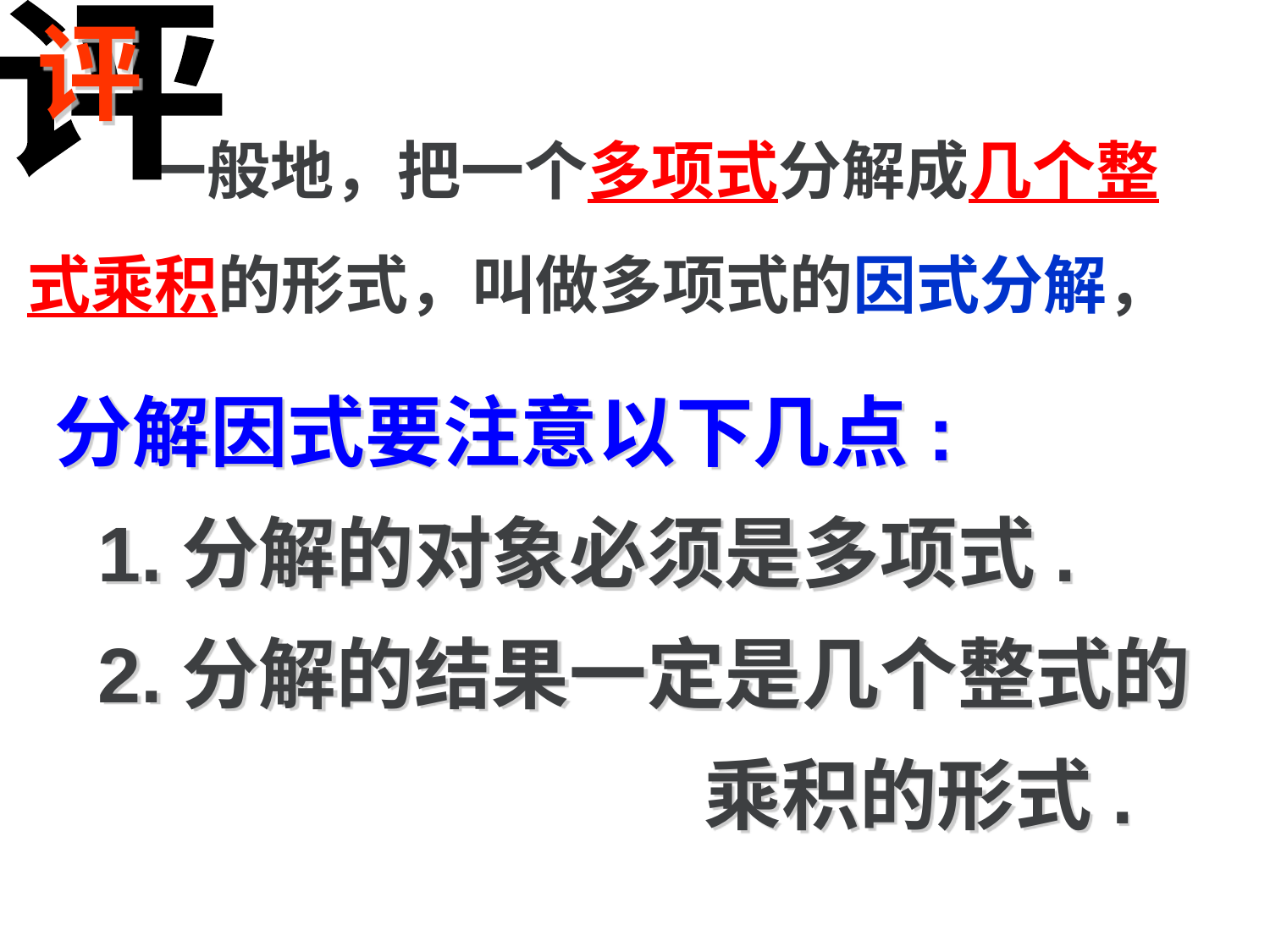

评
评
       一般地，把一个多项式分解成几个整式乘积的形式，叫做多项式的因式分解，
分解因式要注意以下几点:
  1.分解的对象必须是多项式.
  2.分解的结果一定是几个整式的                                      乘积的形式.